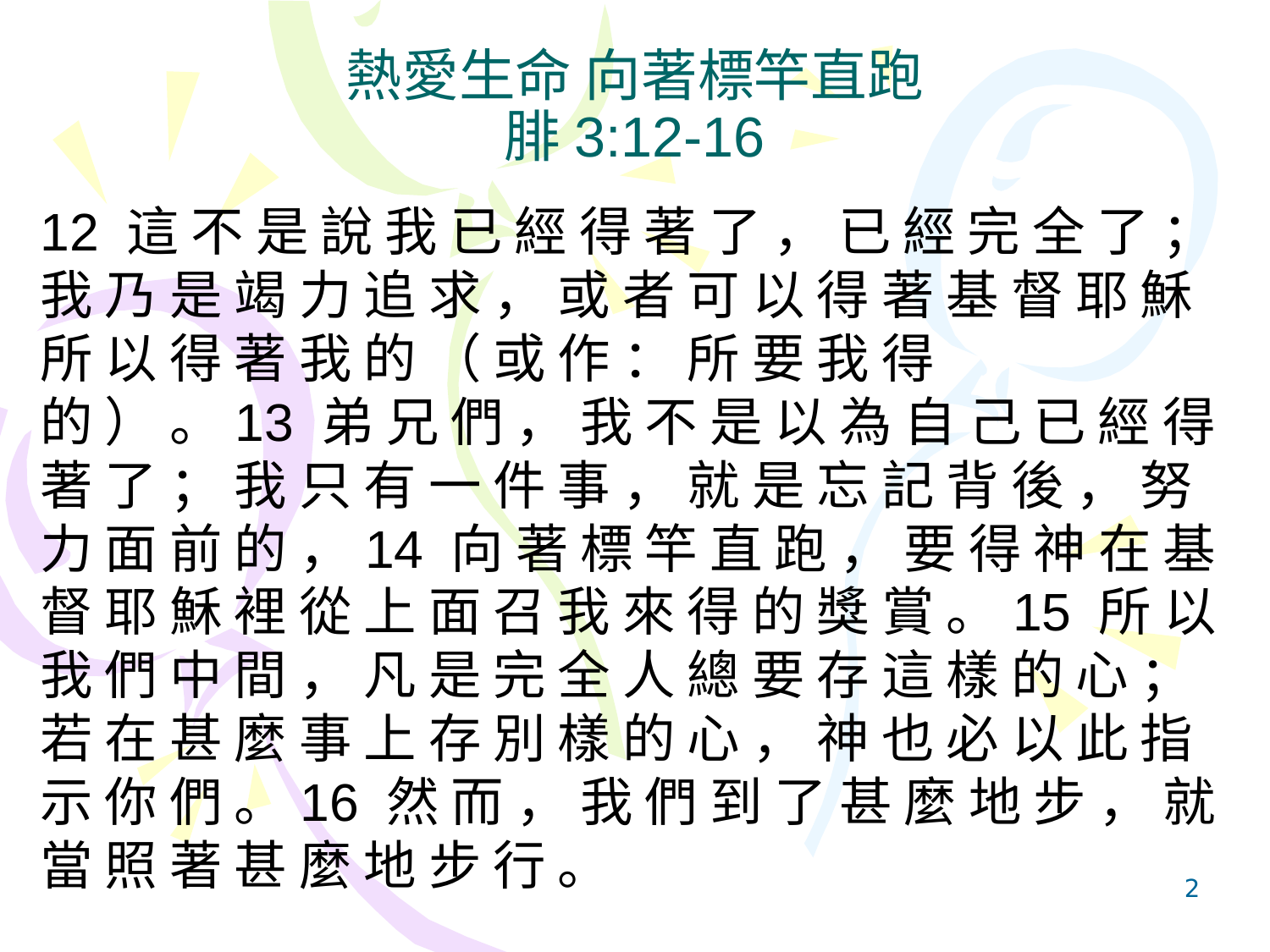

# 熱愛生命 向著標竿直跑
腓3:12-16
12 這 不 是 說 我 已 經 得 著 了 ， 已 經 完 全 了 ； 我 乃 是 竭 力 追 求 ， 或 者 可 以 得 著 基 督 耶 穌 所 以 得 著 我 的 （ 或 作 ： 所 要 我 得 的 ） 。13 弟 兄 們 ， 我 不 是 以 為 自 己 已 經 得 著 了 ； 我 只 有 一 件 事 ， 就 是 忘 記 背 後 ， 努 力 面 前 的 ，14 向 著 標 竿 直 跑 ， 要 得 神 在 基 督 耶 穌 裡 從 上 面 召 我 來 得 的 獎 賞 。15 所 以 我 們 中 間 ， 凡 是 完 全 人 總 要 存 這 樣 的 心 ； 若 在 甚 麼 事 上 存 別 樣 的 心 ， 神 也 必 以 此 指 示 你 們 。16 然 而 ， 我 們 到 了 甚 麼 地 步 ， 就 當 照 著 甚 麼 地 步 行 。
2